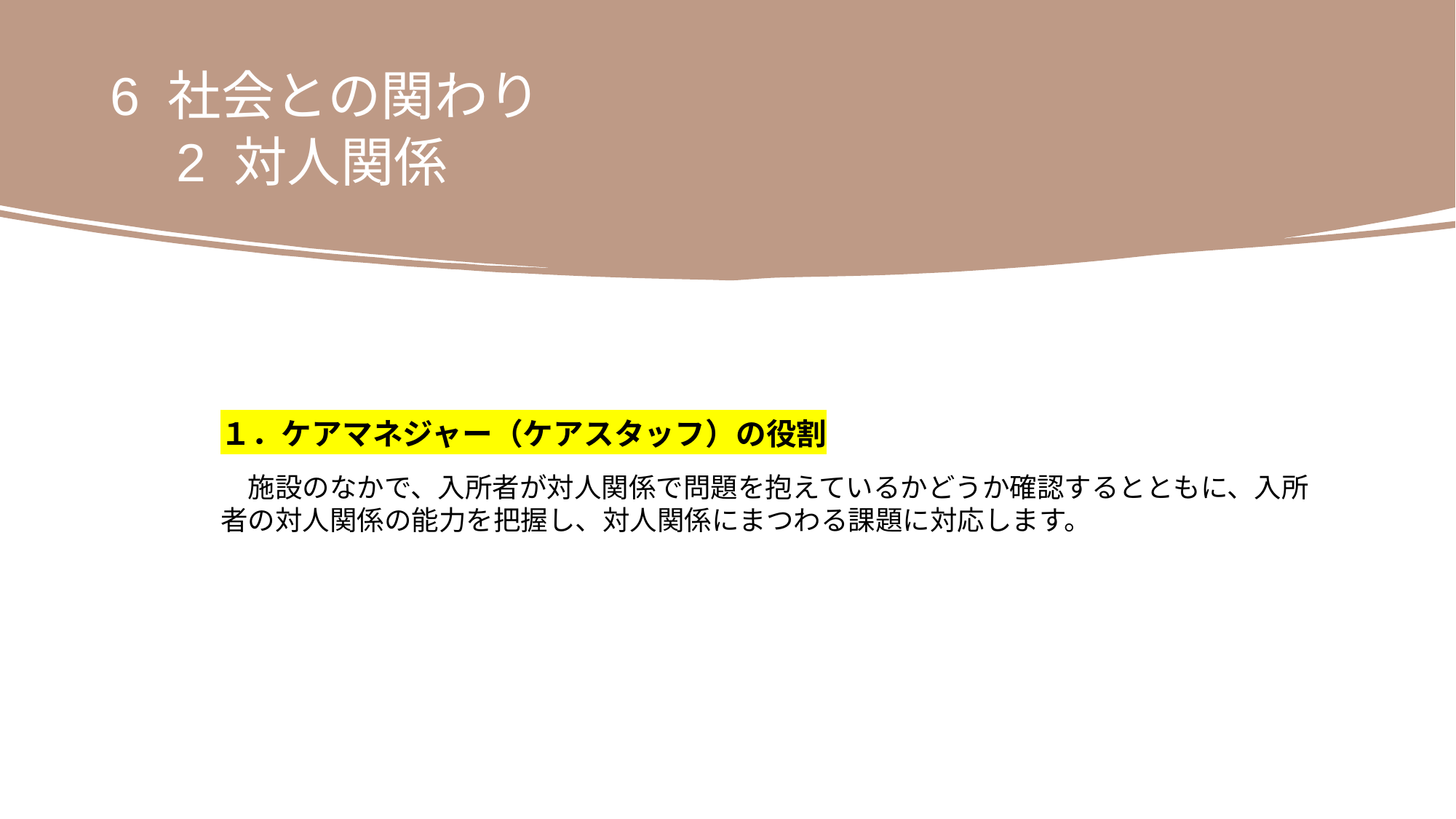

6 社会との関わり
　2 対人関係

１．ケアマネジャー（ケアスタッフ）の役割

　施設のなかで、入所者が対人関係で問題を抱えているかどうか確認するとともに、入所
者の対人関係の能力を把握し、対人関係にまつわる課題に対応します。